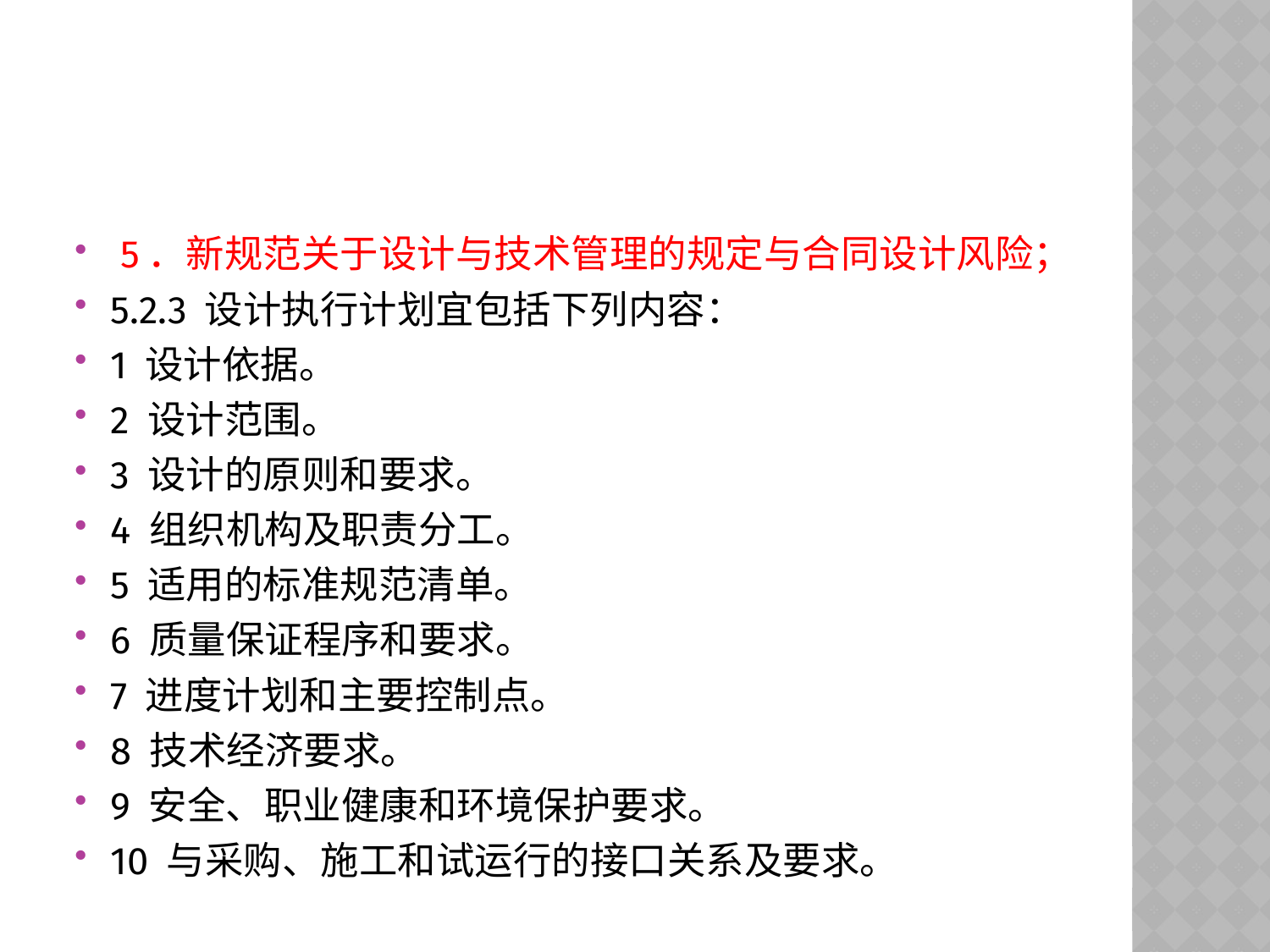

#
 5．新规范关于设计与技术管理的规定与合同设计风险；
5.2.3 设计执行计划宜包括下列内容：
1 设计依据。
2 设计范围。
3 设计的原则和要求。
4 组织机构及职责分工。
5 适用的标准规范清单。
6 质量保证程序和要求。
7 进度计划和主要控制点。
8 技术经济要求。
9 安全、职业健康和环境保护要求。
10 与采购、施工和试运行的接口关系及要求。